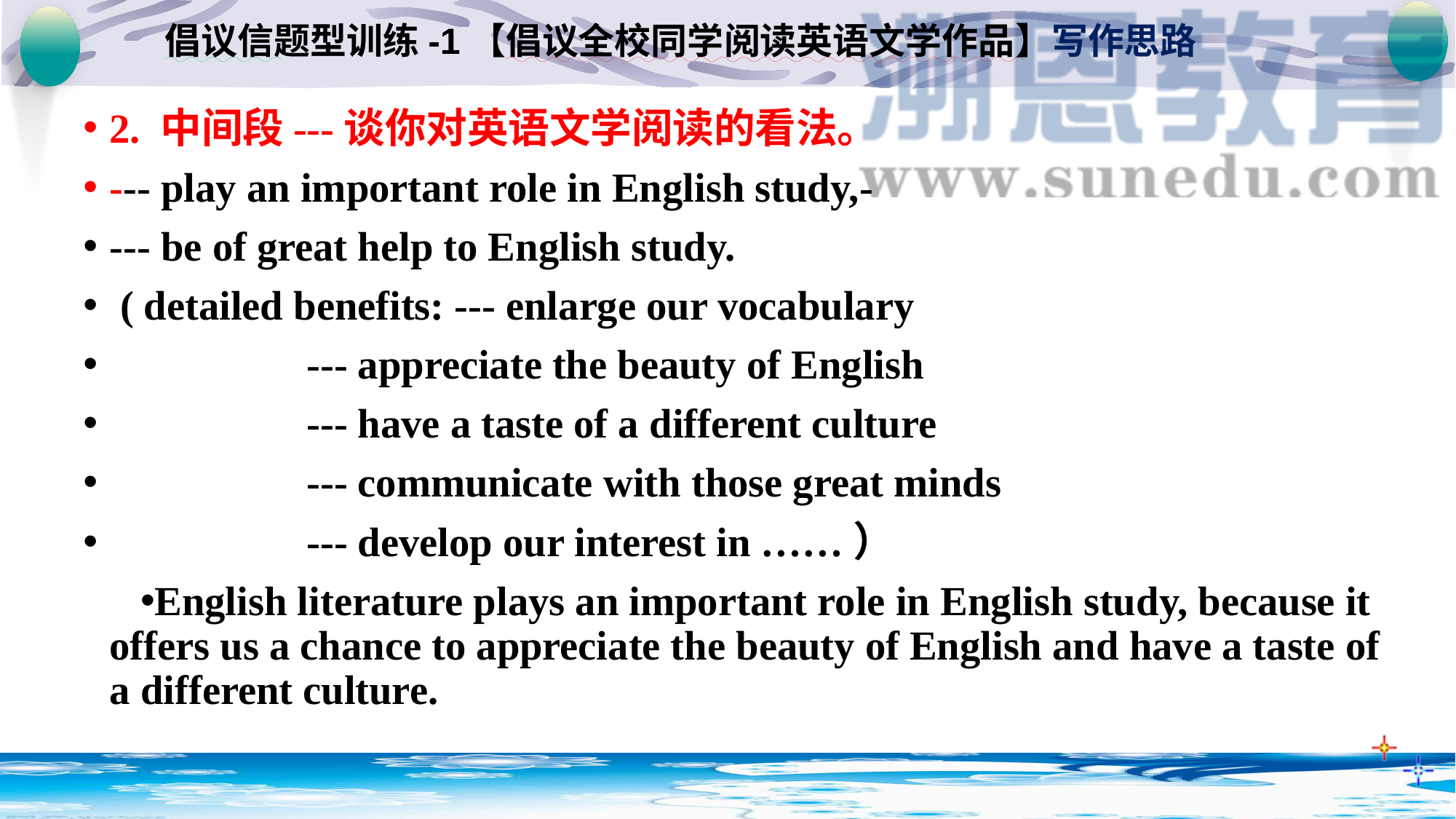

倡议信题型训练-1【倡议全校同学阅读英语文学作品】写作思路
2. 中间段---谈你对英语文学阅读的看法。
--- play an important role in English study,-
--- be of great help to English study.
 ( detailed benefits: --- enlarge our vocabulary
                   --- appreciate the beauty of English
                   --- have a taste of a different culture
                   --- communicate with those great minds
                   --- develop our interest in ……）
English literature plays an important role in English study, because it offers us a chance to appreciate the beauty of English and have a taste of a different culture.